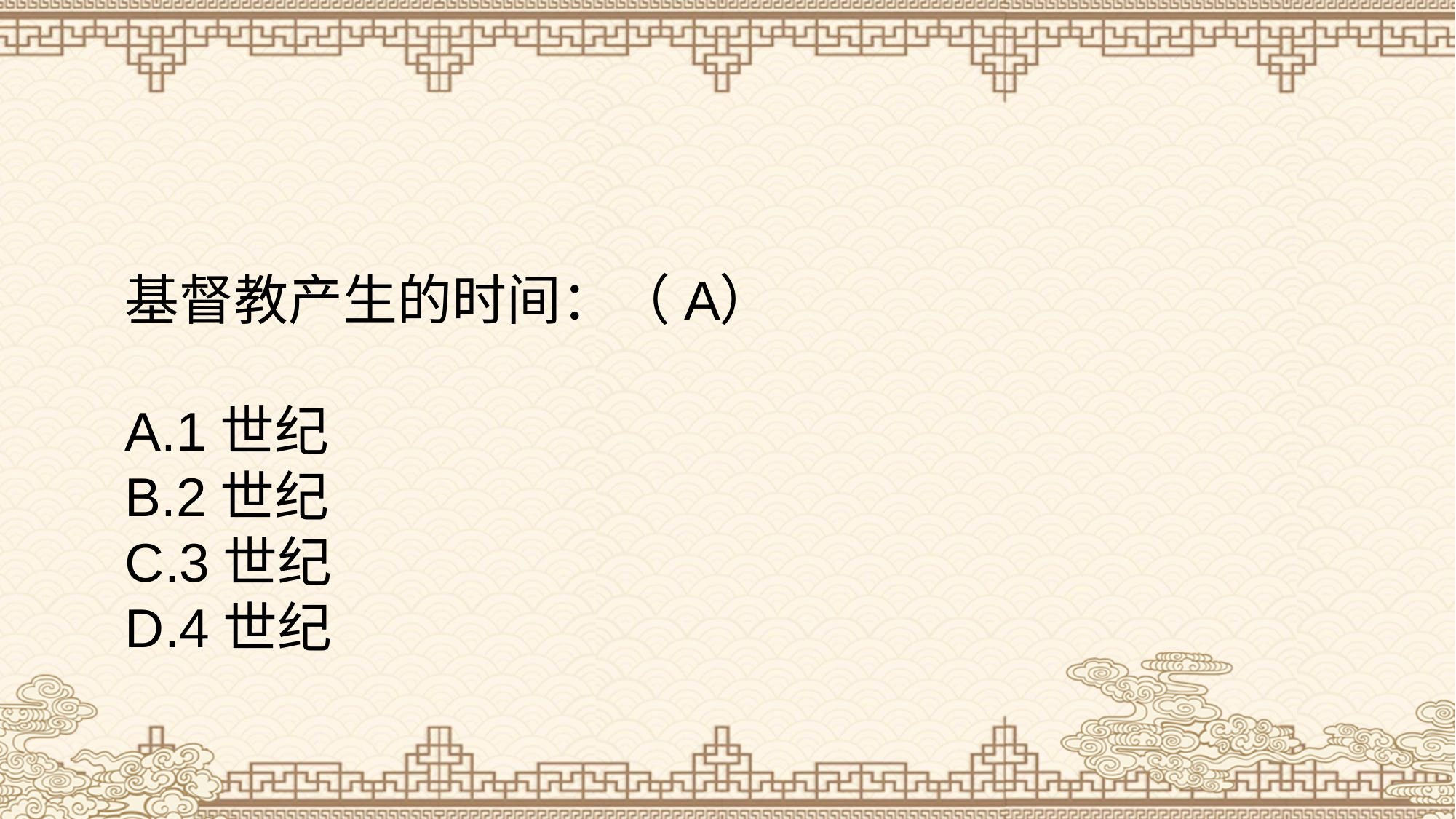

基督教产生的时间：（    ）

A.1世纪
B.2世纪
C.3世纪
D.4世纪

A